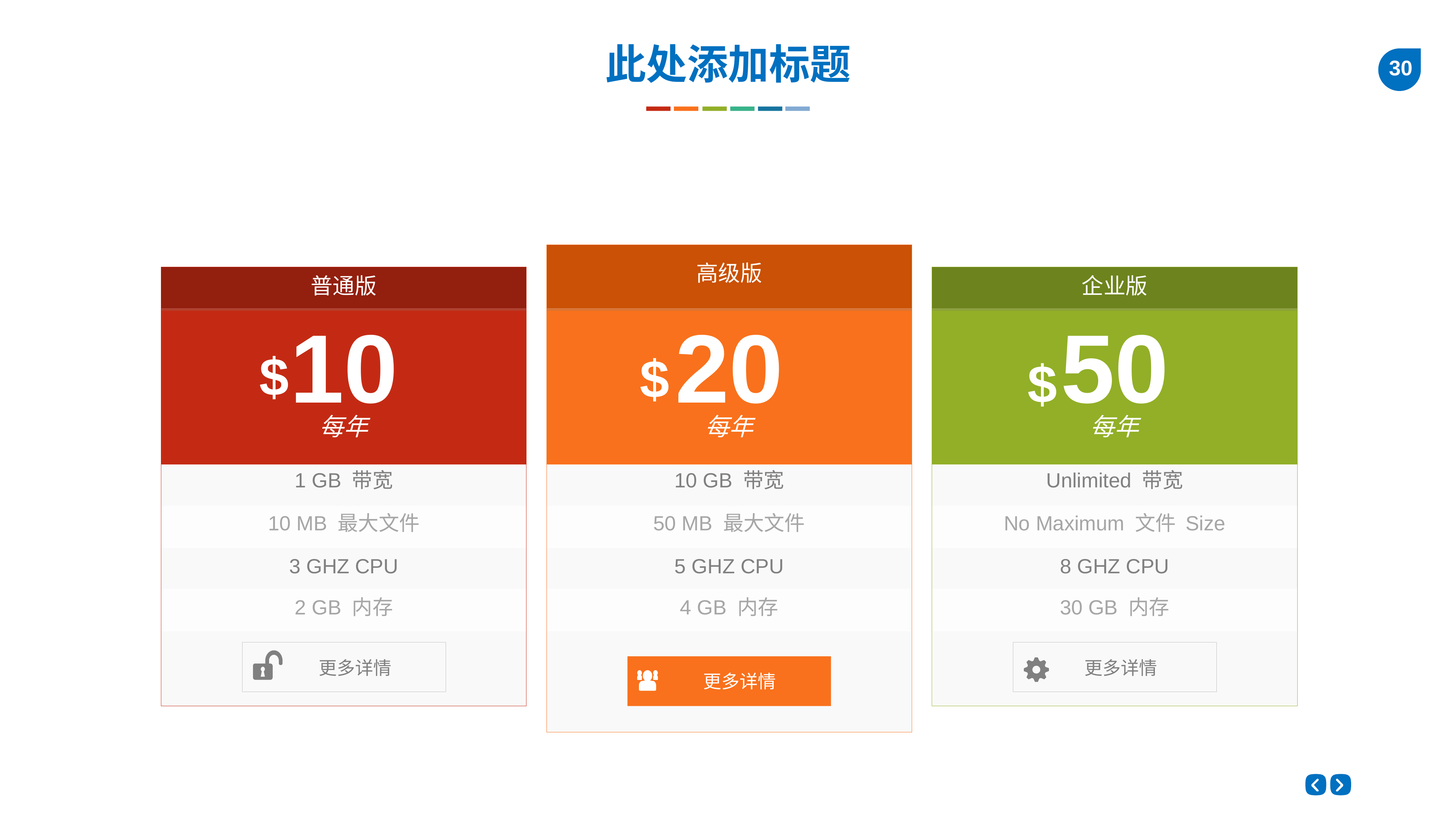

此处添加标题

高级版

20

$
每年
10 GB 带宽

50 MB 最大文件

5 GHZ CPU

4 GB 内存

更多详情

普通版

10

$
每年
1 GB 带宽

10 MB 最大文件

3 GHZ CPU

2 GB 内存

更多详情

企业版

50

$
每年
Unlimited 带宽

No Maximum 文件 Size

8 GHZ CPU

30 GB 内存

更多详情